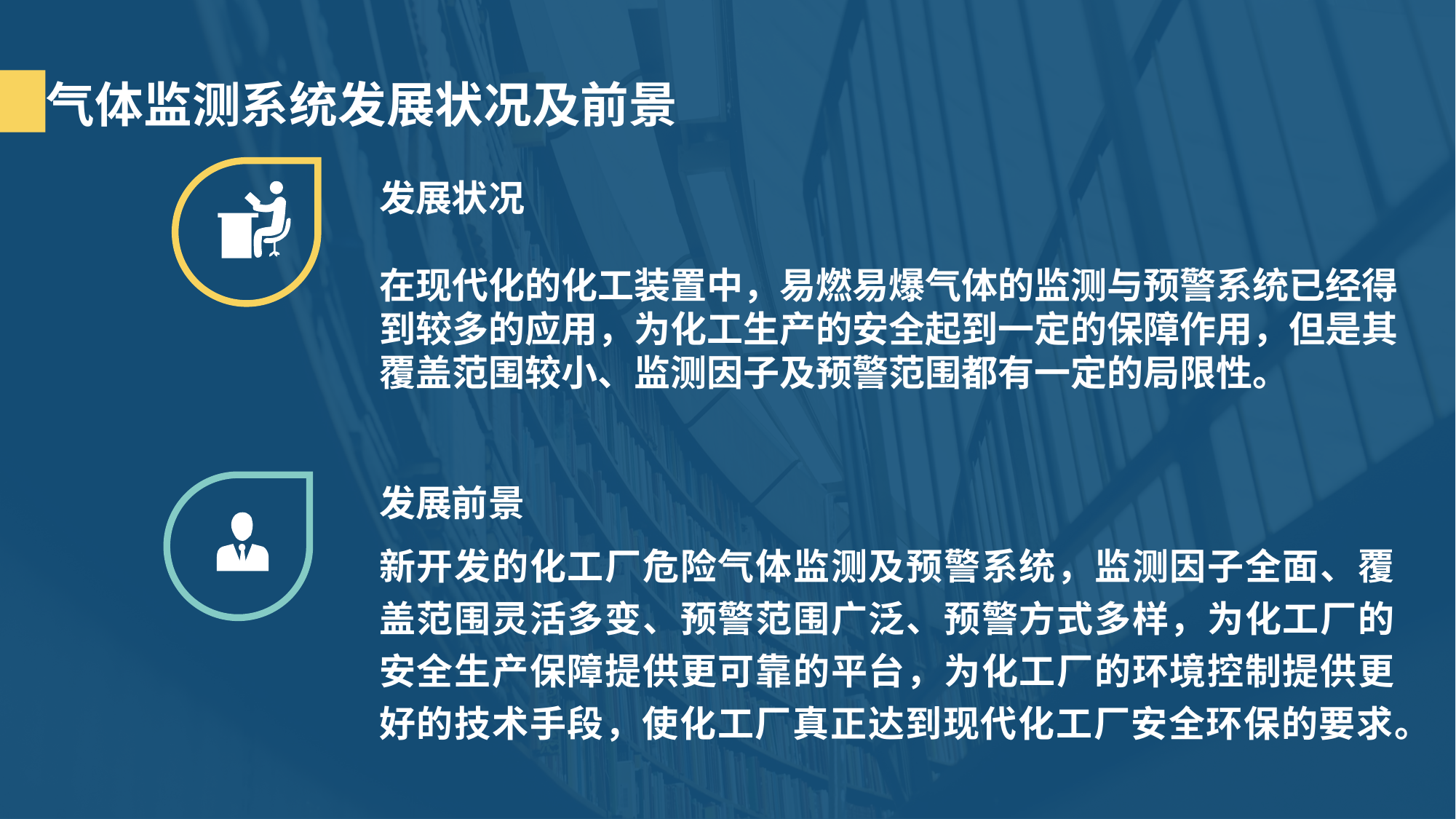

气体监测系统发展状况及前景

发展状况
在现代化的化工装置中，易燃易爆气体的监测与预警系统已经得到较多的应用，为化工生产的安全起到一定的保障作用，但是其覆盖范围较小、监测因子及预警范围都有一定的局限性。
发展前景

新开发的化工厂危险气体监测及预警系统，监测因子全面、覆盖范围灵活多变、预警范围广泛、预警方式多样，为化工厂的安全生产保障提供更可靠的平台，为化工厂的环境控制提供更好的技术手段，使化工厂真正达到现代化工厂安全环保的要求。